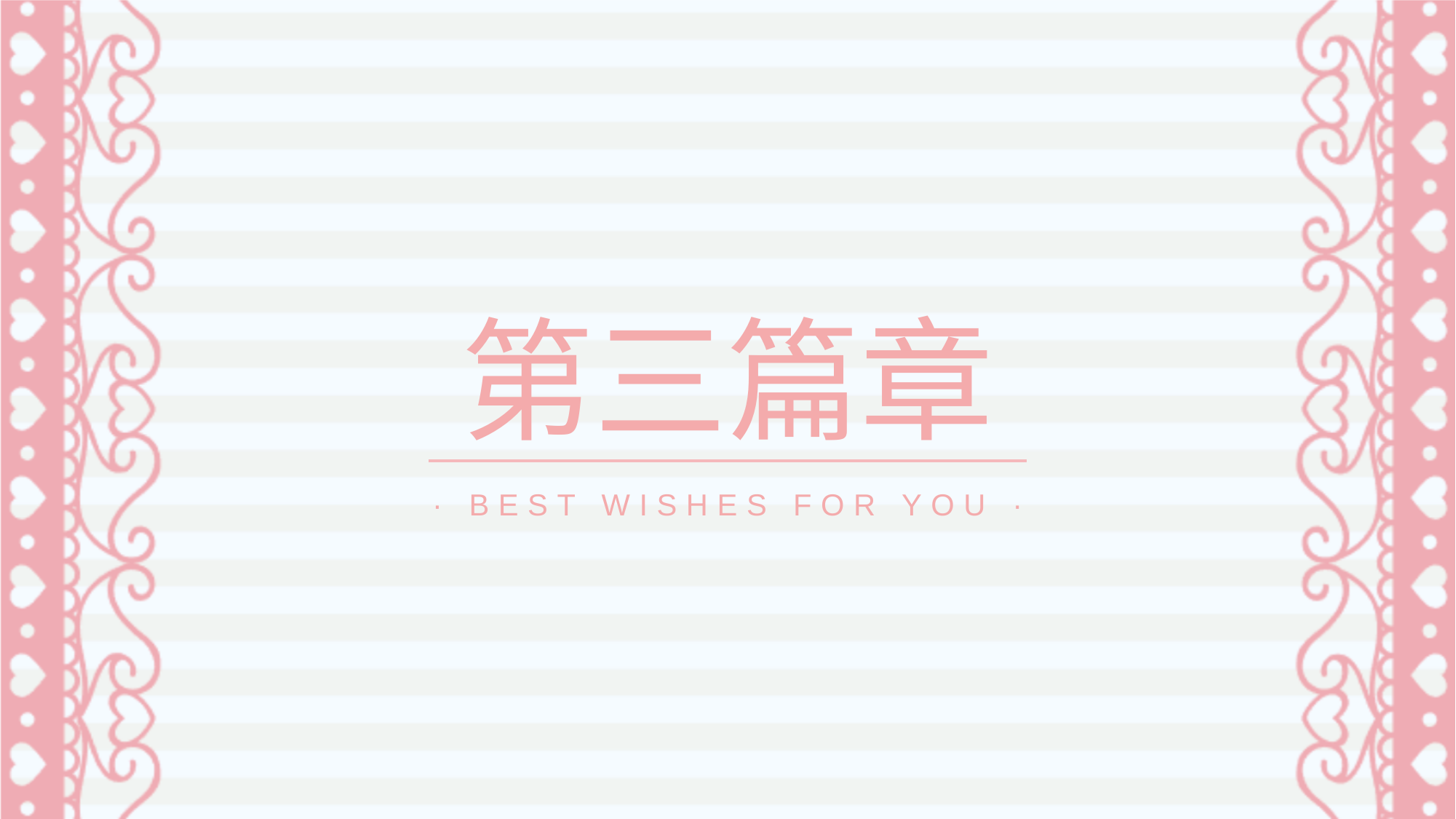

第三篇章
· BEST WISHES FOR YOU ·